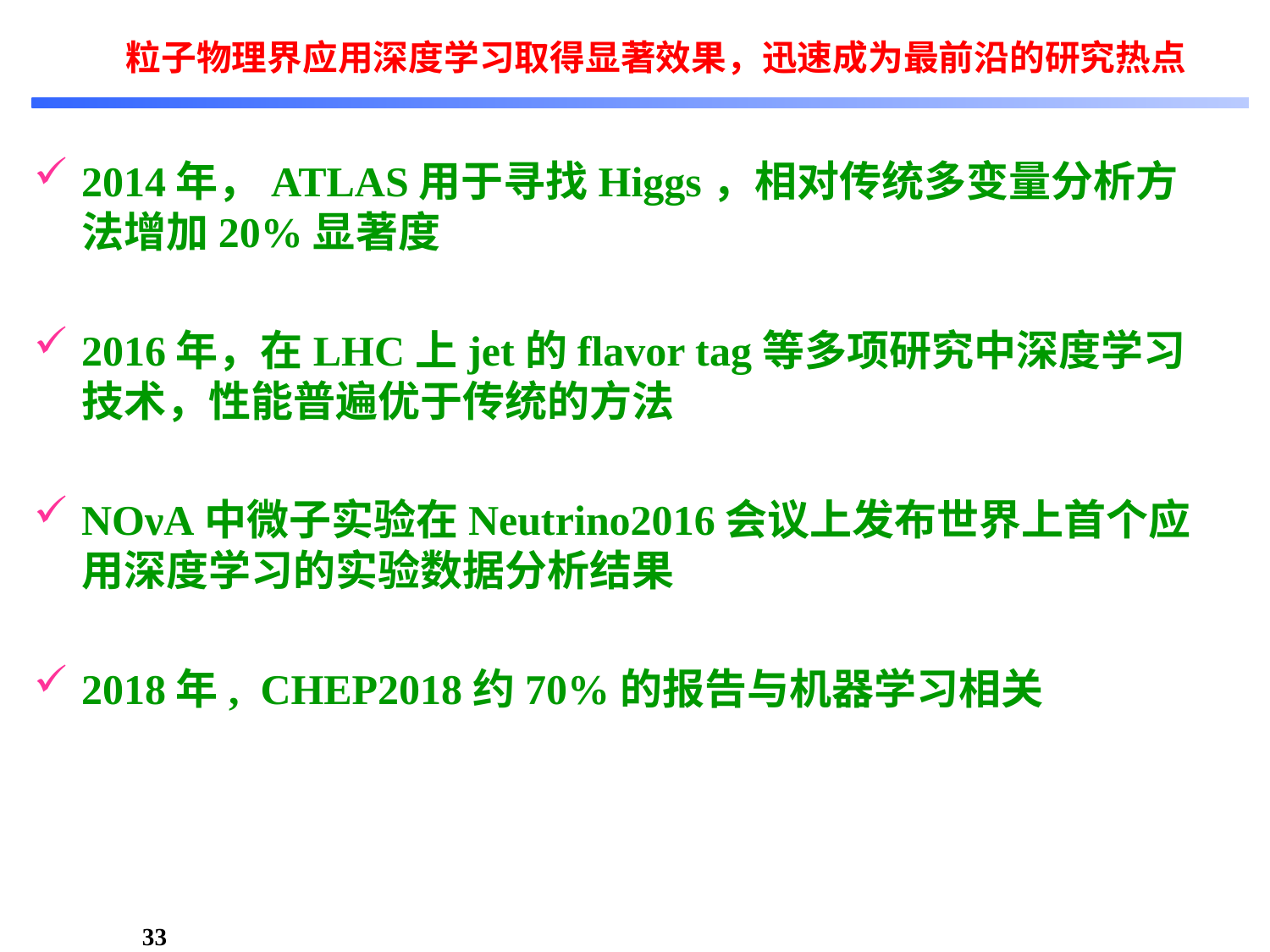

粒子物理界应用深度学习取得显著效果，迅速成为最前沿的研究热点
2014年，ATLAS用于寻找Higgs，相对传统多变量分析方法增加20%显著度

2016年，在LHC上jet的flavor tag等多项研究中深度学习技术，性能普遍优于传统的方法

NOνA中微子实验在Neutrino2016会议上发布世界上首个应用深度学习的实验数据分析结果

2018年,  CHEP2018约70%的报告与机器学习相关

33